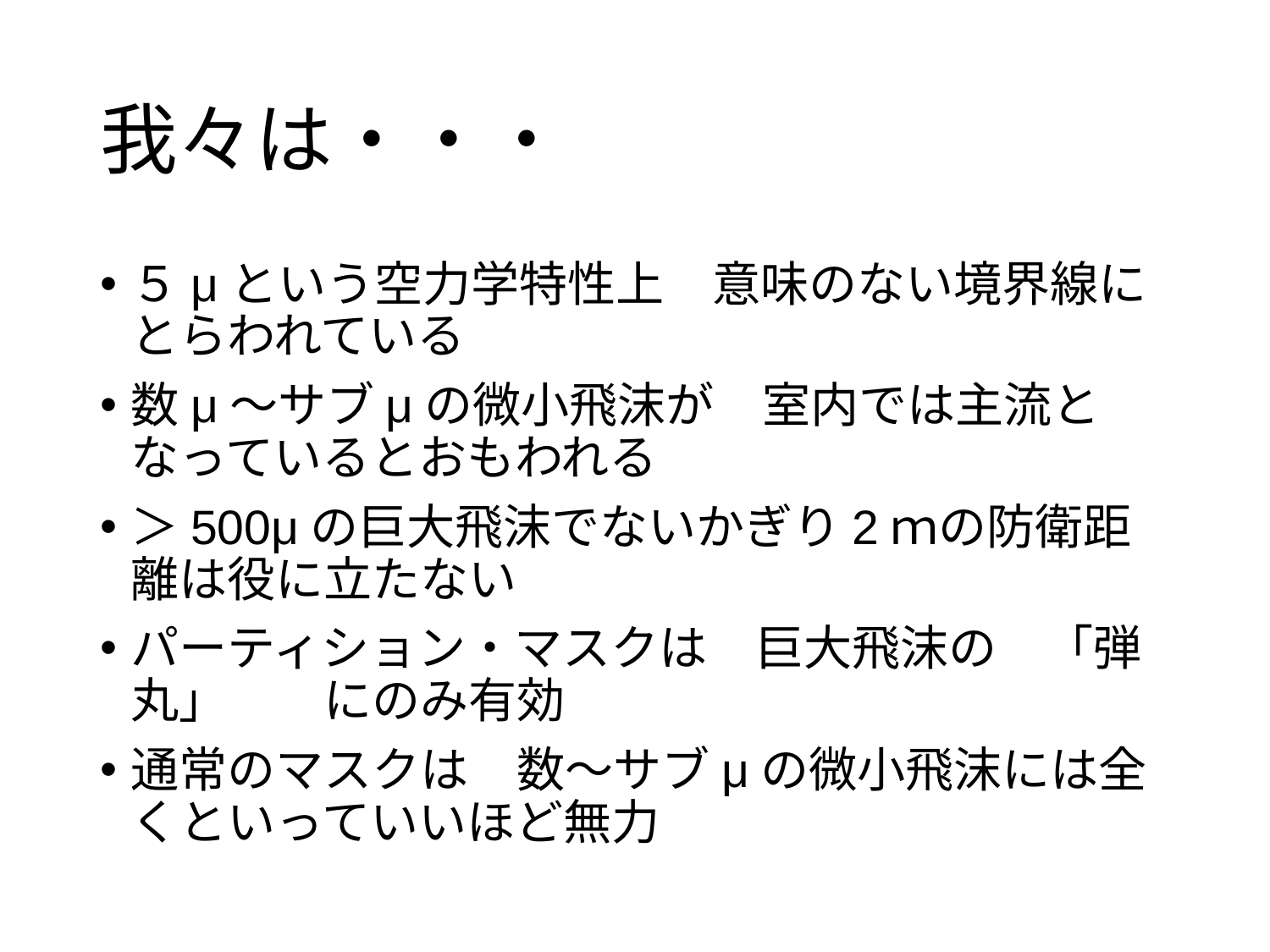

# 我々は・・・
５μという空力学特性上　意味のない境界線にとらわれている
数μ～サブμの微小飛沫が　室内では主流となっているとおもわれる
＞500μの巨大飛沫でないかぎり2ｍの防衛距離は役に立たない
パーティション・マスクは　巨大飛沫の　「弾丸」　　にのみ有効
通常のマスクは　数～サブμの微小飛沫には全くといっていいほど無力